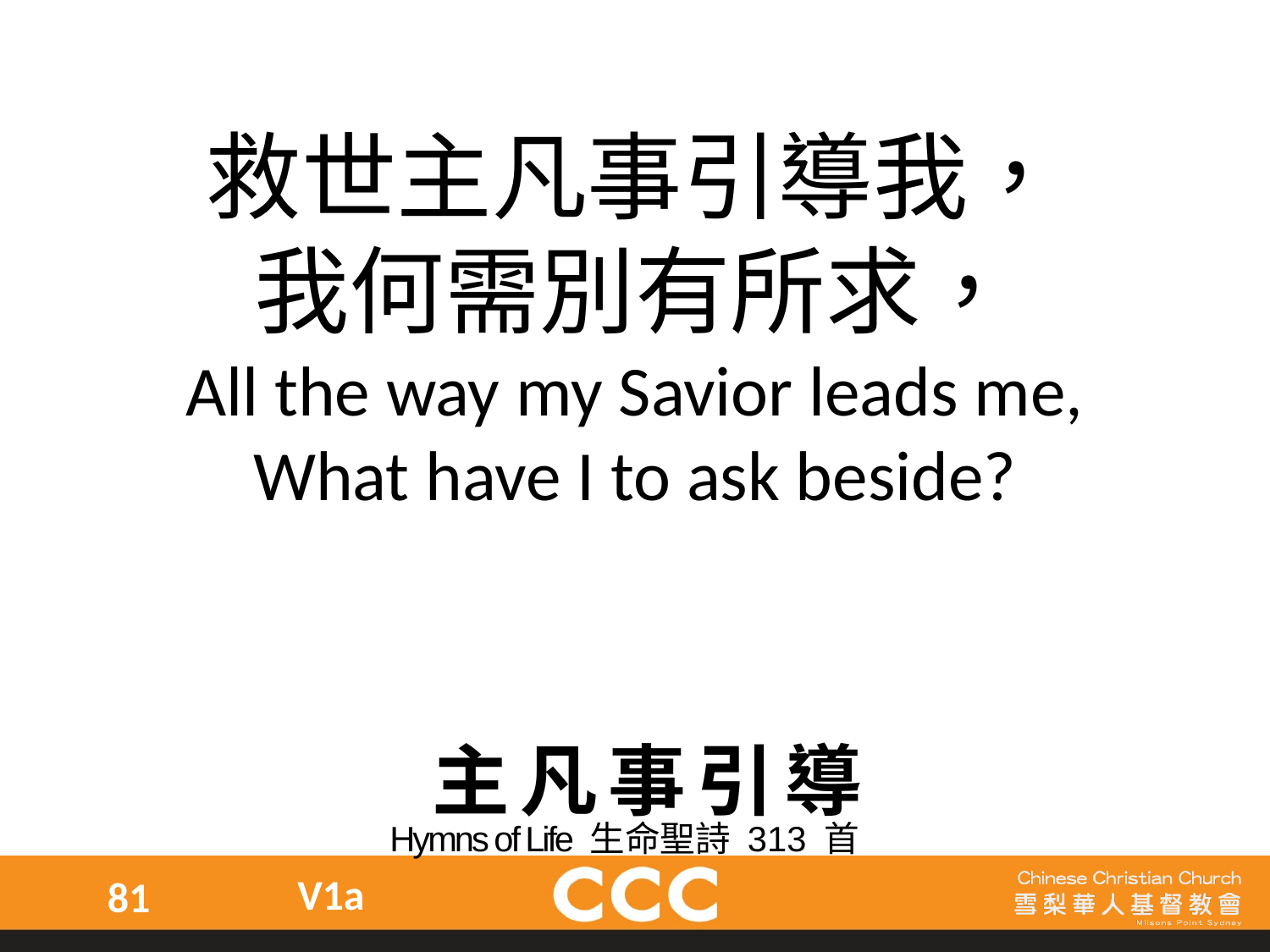

救世主凡事引導我，
我何需別有所求，
All the way my Savior leads me,
What have I to ask beside?
主凡事引導
Hymns of Life 生命聖詩 313 首
V1a
81